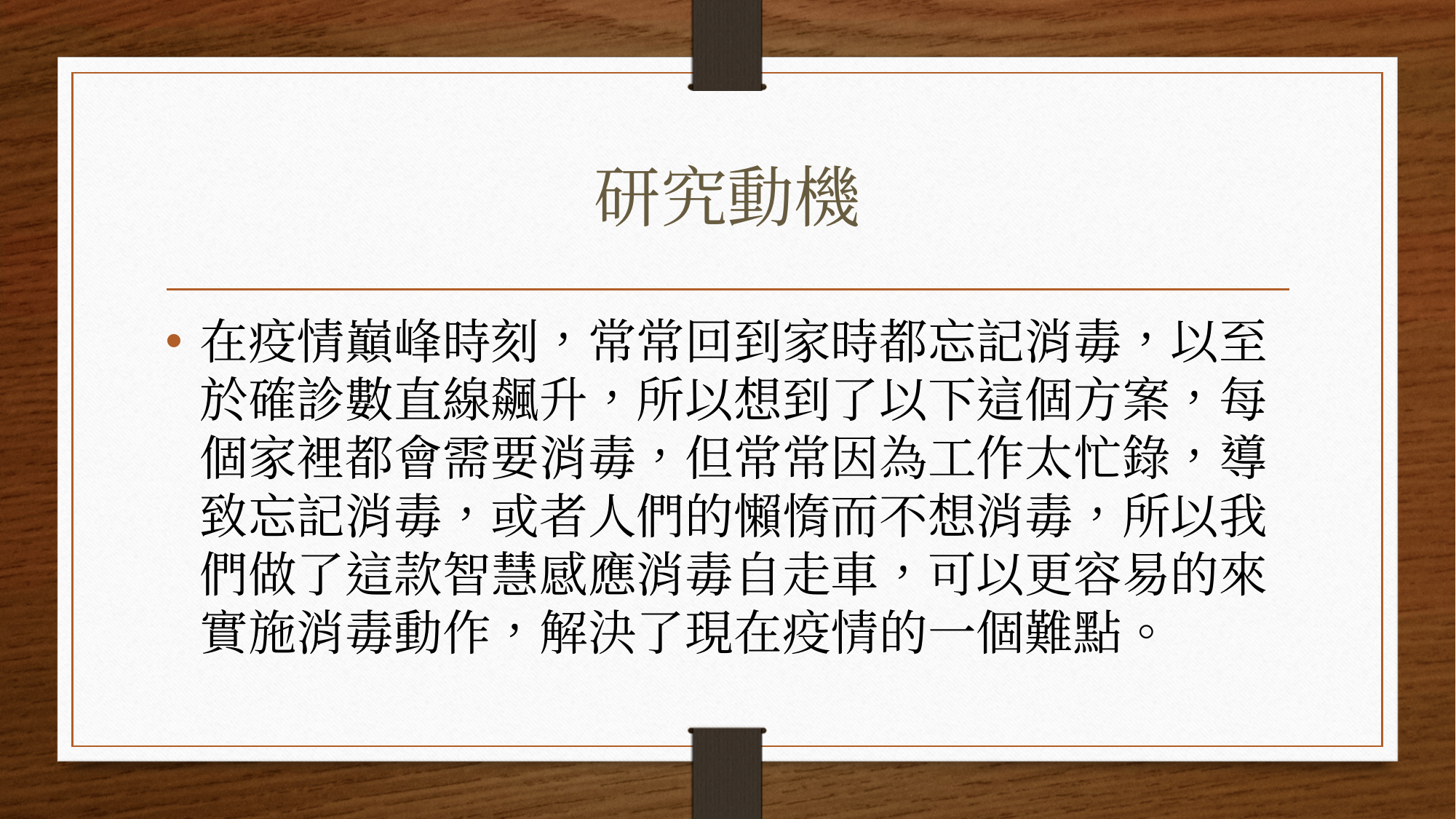

# 研究動機
在疫情巔峰時刻，常常回到家時都忘記消毒，以至於確診數直線飆升，所以想到了以下這個方案，每個家裡都會需要消毒，但常常因為工作太忙錄，導致忘記消毒，或者人們的懶惰而不想消毒，所以我們做了這款智慧感應消毒自走車，可以更容易的來實施消毒動作，解決了現在疫情的一個難點。